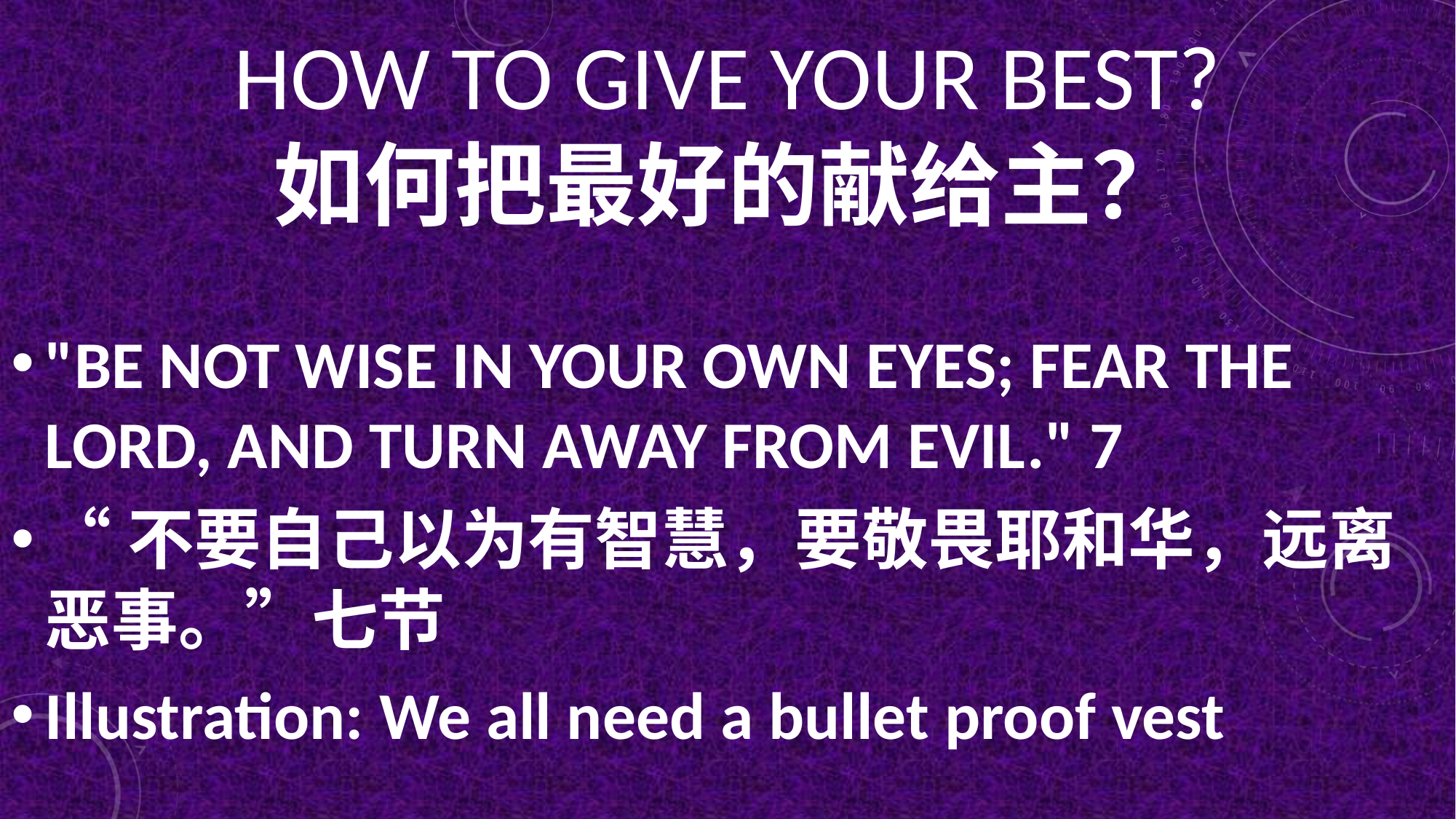

# HOW TO GIVE YOUR BEST? 如何把最好的献给主？
"BE NOT WISE IN YOUR OWN EYES; FEAR THE LORD, AND TURN AWAY FROM EVIL." 7
“不要自己以为有智慧，要敬畏耶和华，远离恶事。”七节
Illustration: We all need a bullet proof vest